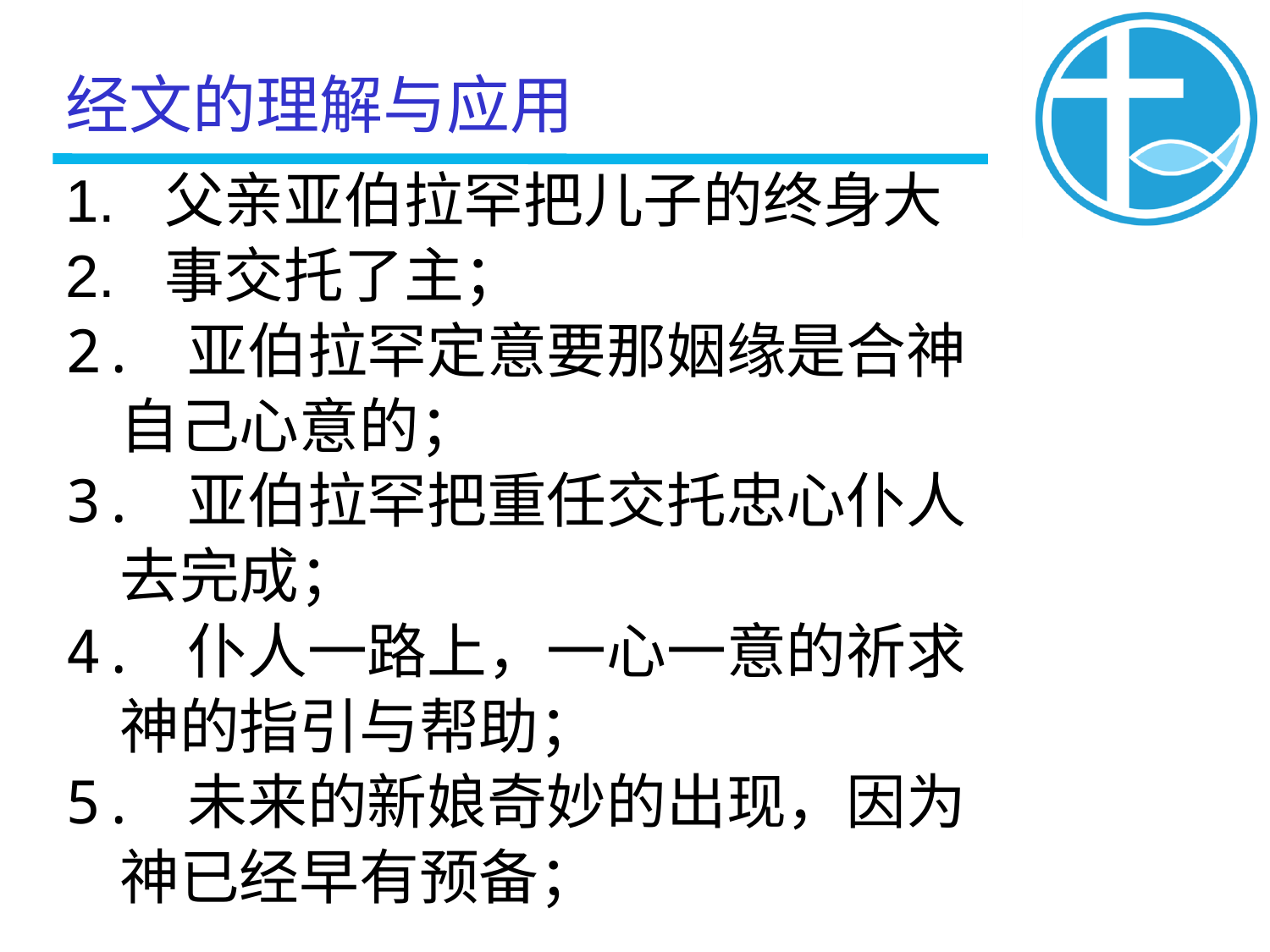

经文的理解与应用
 父亲亚伯拉罕把儿子的终身大
 事交托了主；
2. 亚伯拉罕定意要那姻缘是合神
   自己心意的；
3. 亚伯拉罕把重任交托忠心仆人
   去完成；
4. 仆人一路上，一心一意的祈求
   神的指引与帮助；
5. 未来的新娘奇妙的出现，因为
   神已经早有预备；